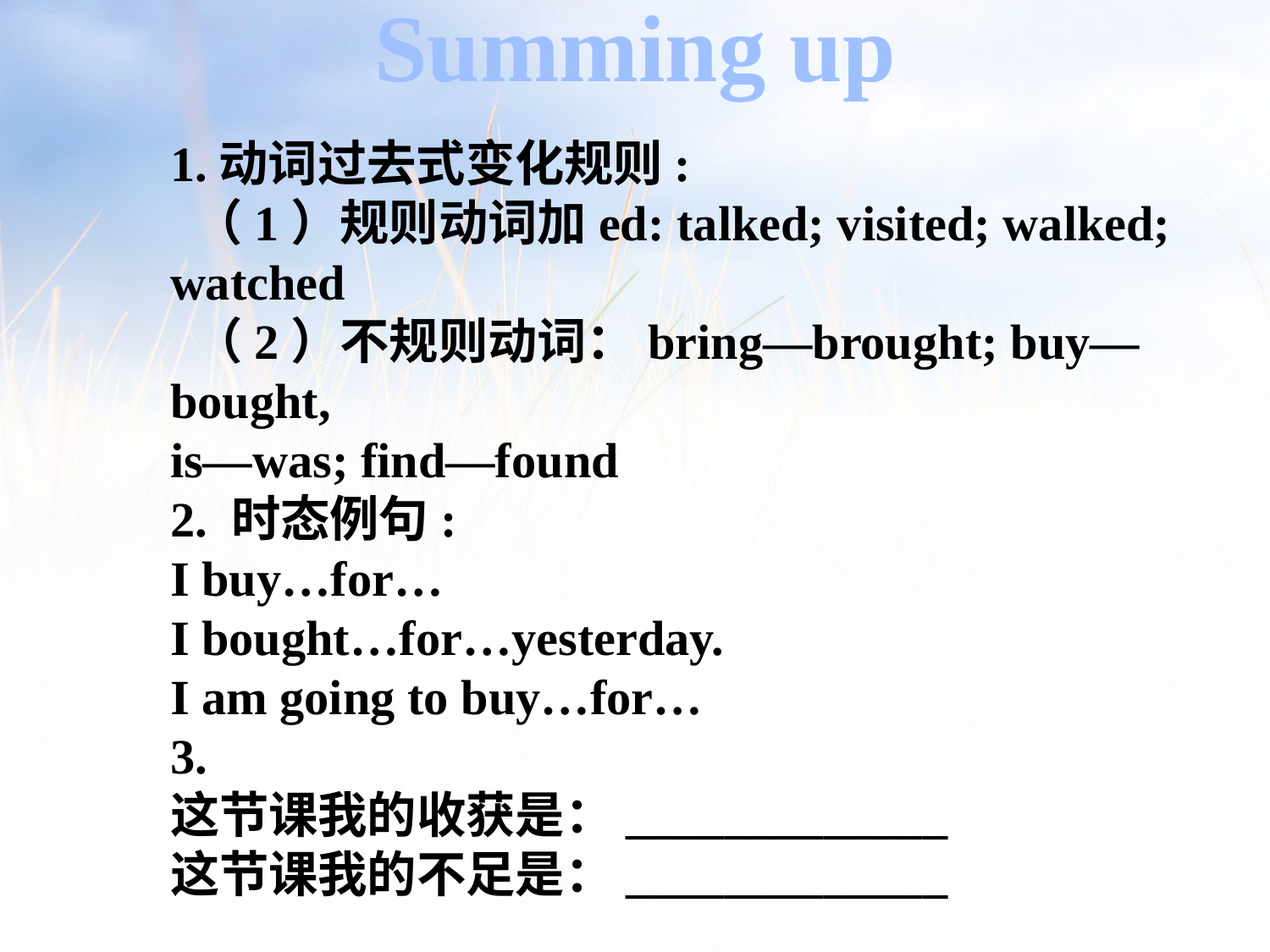

Summing up
1.动词过去式变化规则:
 （1）规则动词加ed: talked; visited; walked; watched
 （2）不规则动词：bring—brought; buy—bought,
is—was; find—found
2. 时态例句:
I buy…for…
I bought…for…yesterday.
I am going to buy…for…
3.
这节课我的收获是：_____________
这节课我的不足是：_____________